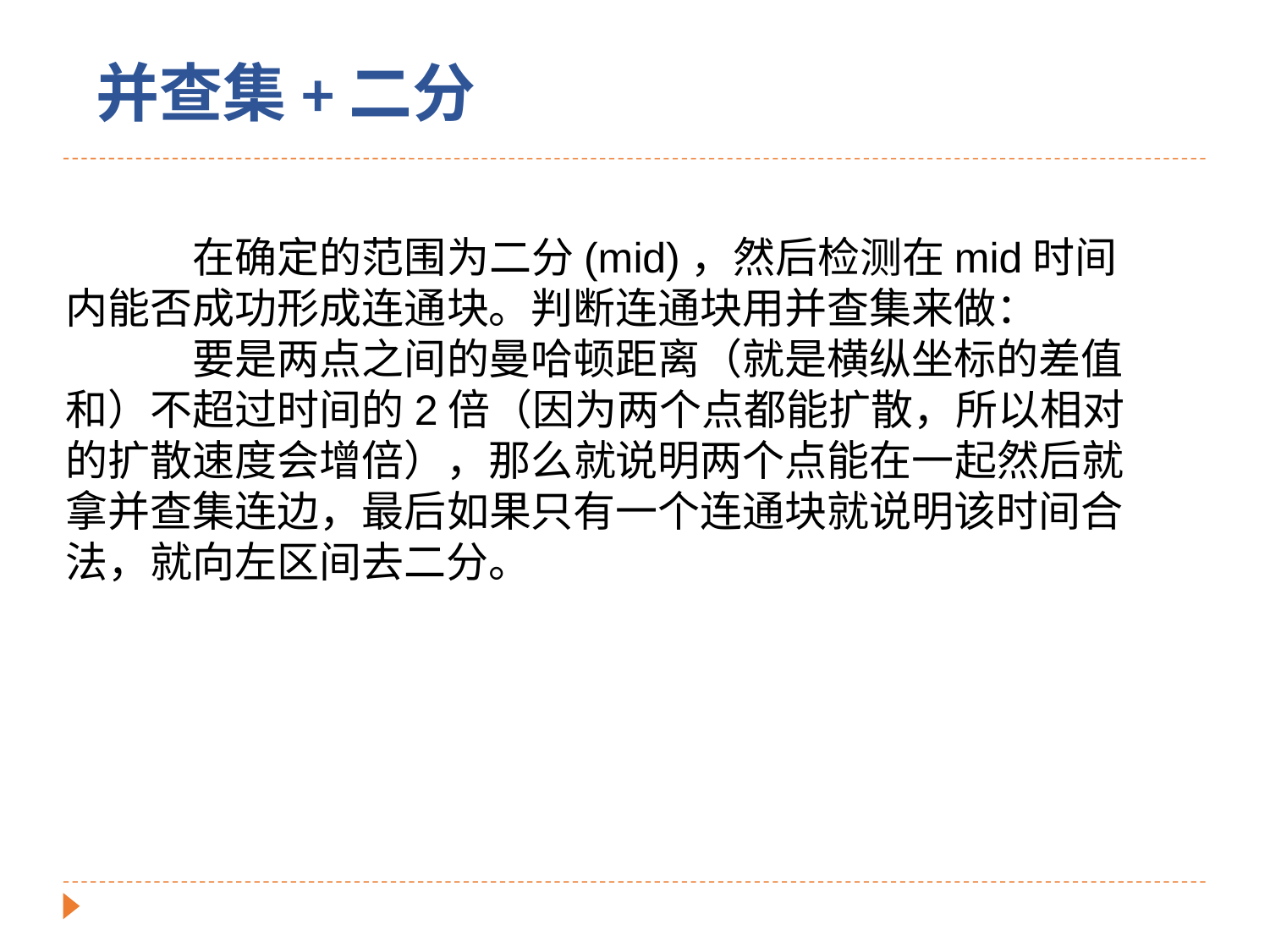

并查集+二分
	在确定的范围为二分(mid)，然后检测在mid时间内能否成功形成连通块。判断连通块用并查集来做：
	要是两点之间的曼哈顿距离（就是横纵坐标的差值和）不超过时间的2倍（因为两个点都能扩散，所以相对的扩散速度会增倍），那么就说明两个点能在一起然后就拿并查集连边，最后如果只有一个连通块就说明该时间合法，就向左区间去二分。
60